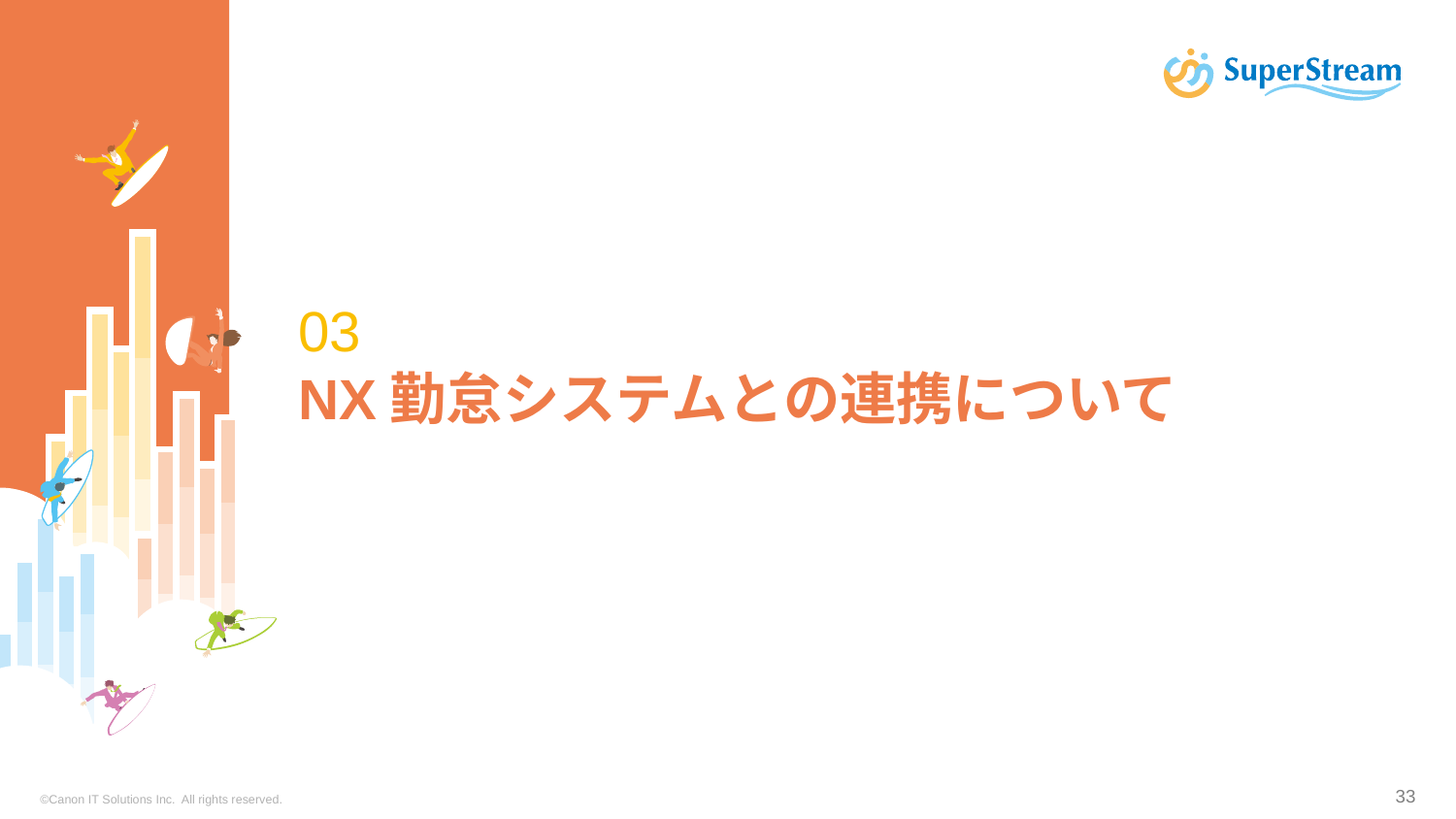

# 03 NX勤怠システムとの連携について
©Canon IT Solutions Inc.  All rights reserved.
33